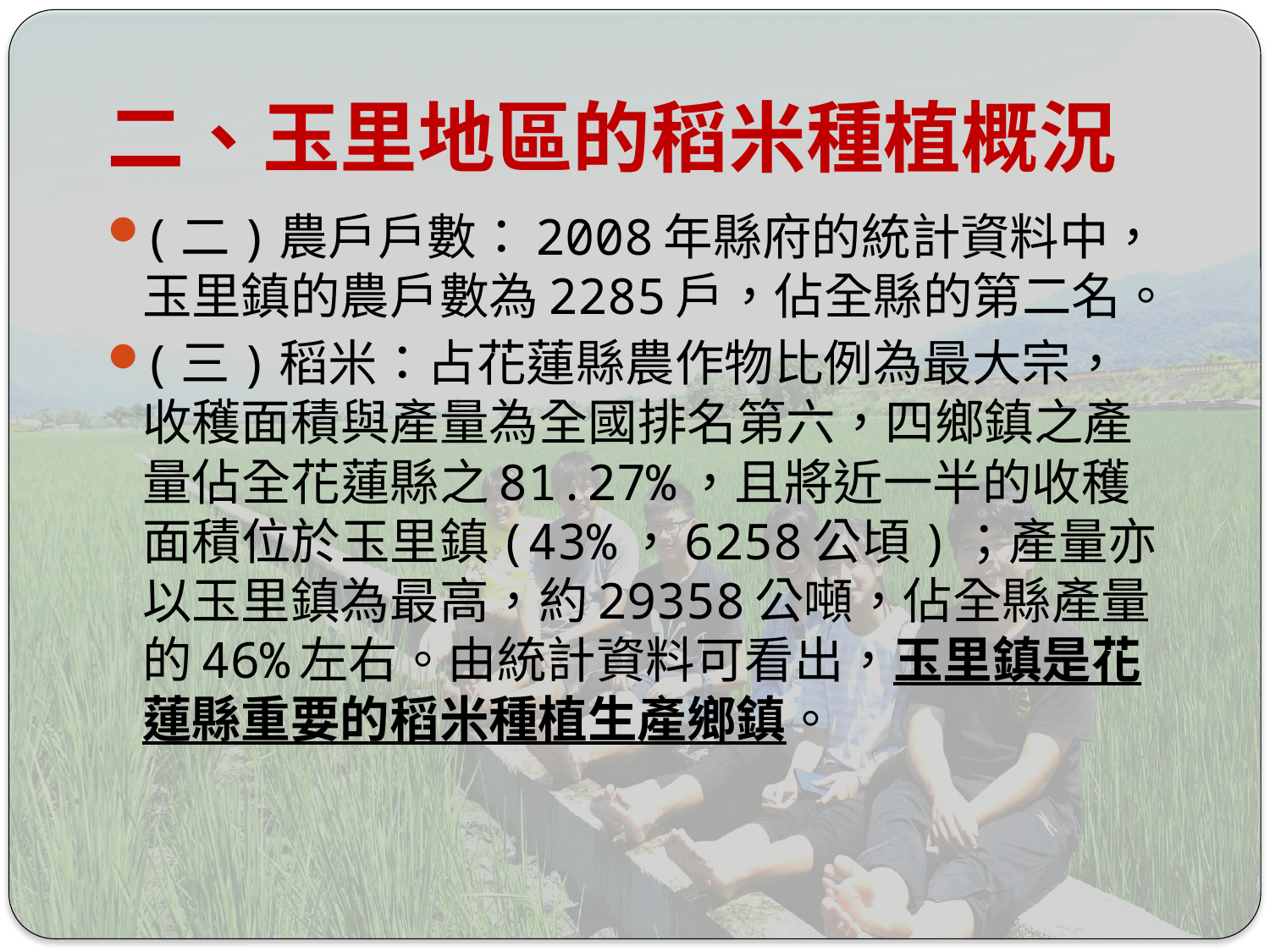

# 二、玉里地區的稻米種植概況
(二)農戶戶數：2008年縣府的統計資料中，玉里鎮的農戶數為2285戶，佔全縣的第二名。
(三)稻米：占花蓮縣農作物比例為最大宗，收穫面積與產量為全國排名第六，四鄉鎮之產量佔全花蓮縣之81.27%，且將近一半的收穫面積位於玉里鎮(43%，6258公頃)；產量亦以玉里鎮為最高，約29358公噸，佔全縣產量的46%左右。由統計資料可看出，玉里鎮是花蓮縣重要的稻米種植生產鄉鎮。